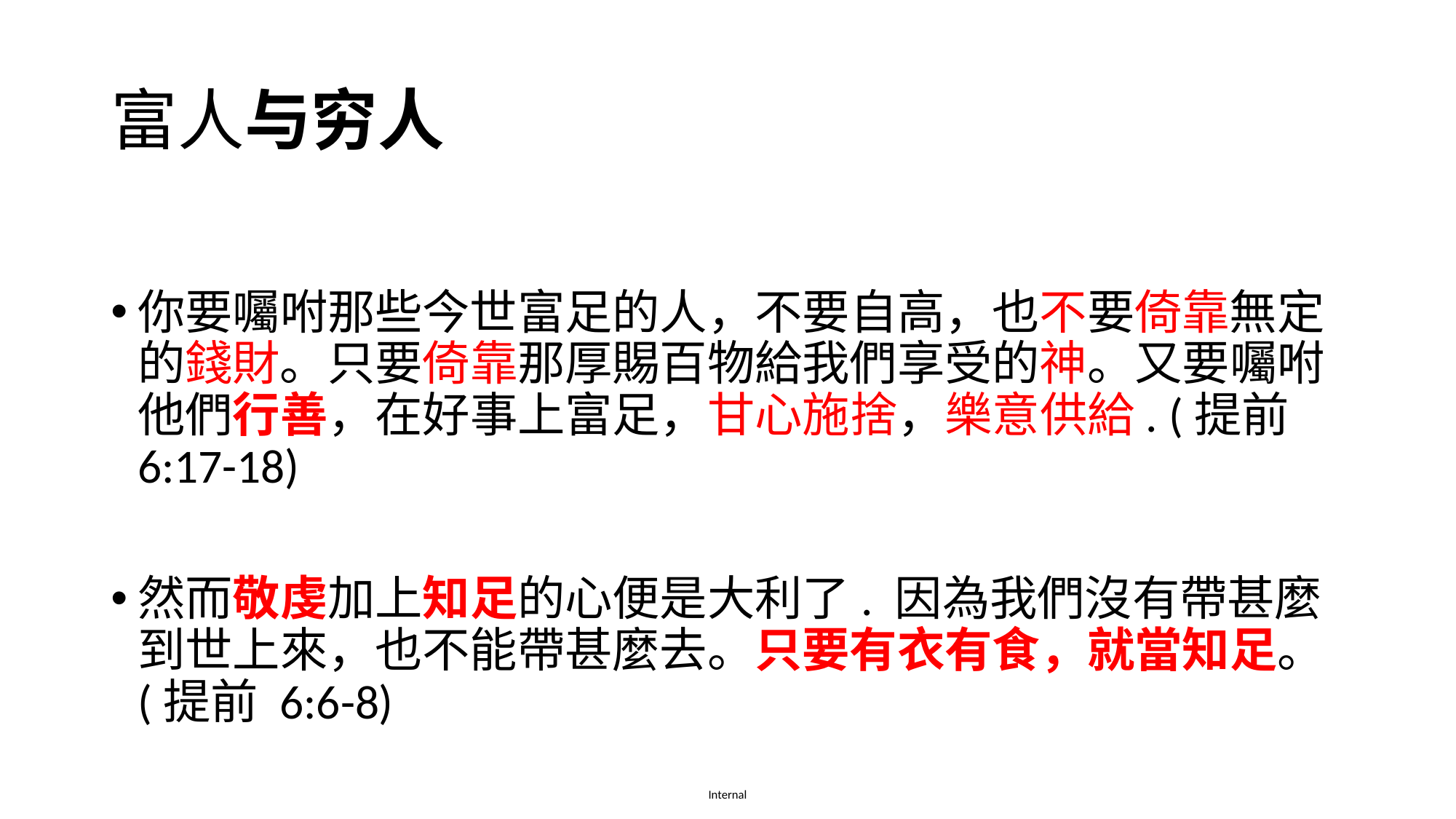

# 富人与穷人

你要囑咐那些今世富足的人，不要自高，也不要倚靠無定的錢財。只要倚靠那厚賜百物給我們享受的神。又要囑咐他們行善，在好事上富足，甘心施捨，樂意供給. (提前 6:17-18)

然而敬虔加上知足的心便是大利了. 因為我們沒有帶甚麼到世上來，也不能帶甚麼去。只要有衣有食，就當知足。(提前 6:6-8)